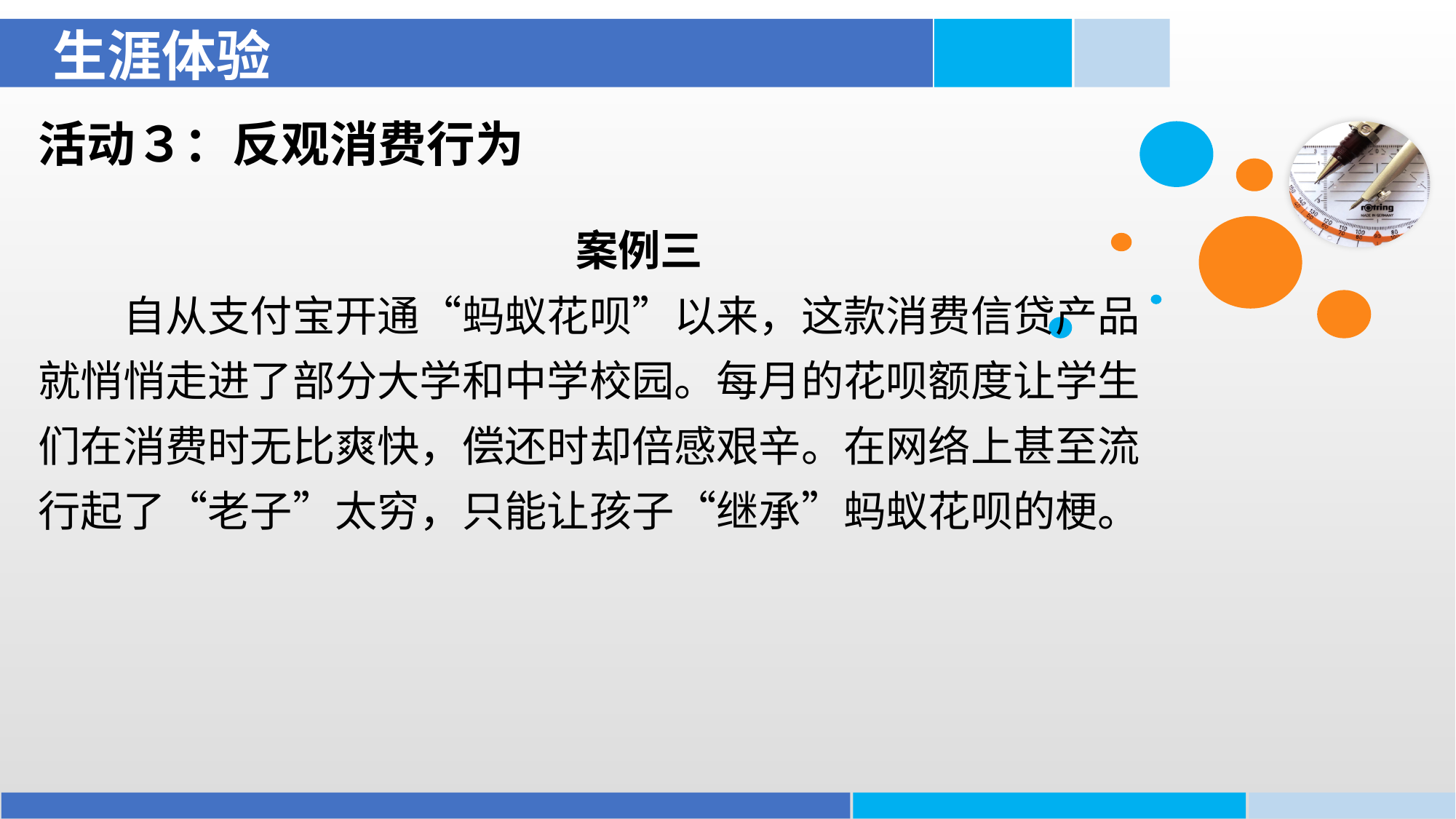

生涯体验
活动３：反观消费行为
　　案例三
　　自从支付宝开通“蚂蚁花呗”以来，这款消费信贷产品就悄悄走进了部分大学和中学校园。每月的花呗额度让学生们在消费时无比爽快，偿还时却倍感艰辛。在网络上甚至流行起了“老子”太穷，只能让孩子“继承”蚂蚁花呗的梗。